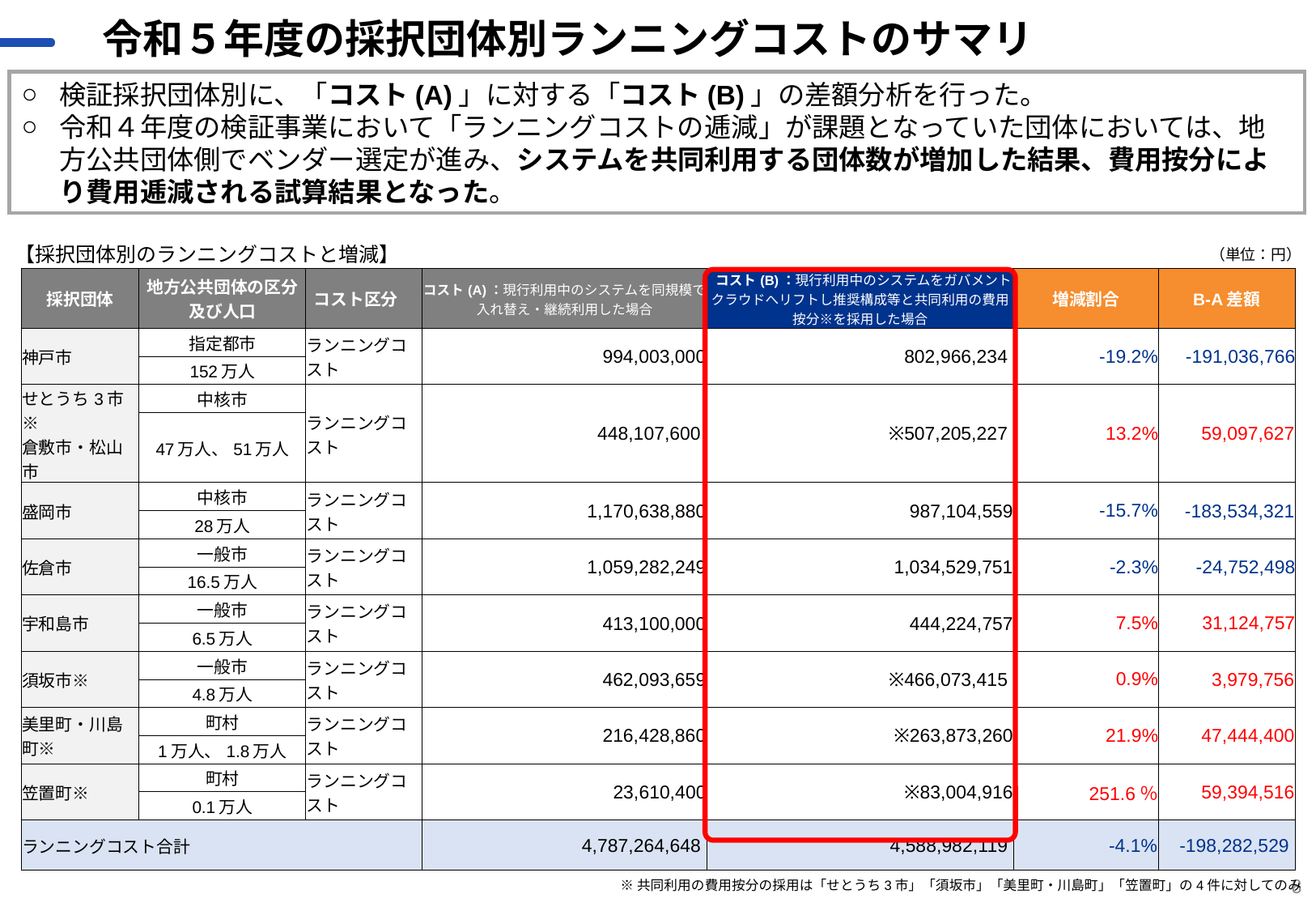

# 令和５年度の採択団体別ランニングコストのサマリ
検証採択団体別に、「コスト(A)」に対する「コスト(B)」の差額分析を行った。
令和４年度の検証事業において「ランニングコストの逓減」が課題となっていた団体においては、地方公共団体側でベンダー選定が進み、システムを共同利用する団体数が増加した結果、費用按分により費用逓減される試算結果となった。
【採択団体別のランニングコストと増減】
（単位：円）
| 採択団体 | 地方公共団体の区分及び人口 | コスト区分 | コスト(A)：現行利用中のシステムを同規模で入れ替え・継続利用した場合 | コスト(B)：現行利用中のシステムをガバメントクラウドへリフトし推奨構成等と共同利用の費用按分※を採用した場合 | 増減割合 | B-A差額 |
| --- | --- | --- | --- | --- | --- | --- |
| 神戸市 | 指定都市 | ランニングコスト | 994,003,000 | 802,966,234 | -19.2% | -191,036,766 |
|  | 152万人 | ランニングコスト | 886,603,000 | 802,966,234 | -9.4% | -83,636,766 |
| せとうち3市※ 倉敷市・松山市 | 中核市 | ランニングコスト | 448,107,600 | ※507,205,227 | 13.2% | 59,097,627 |
|  | 47万人、51万人 | ランニングコスト | 448,107,600 | ※507,205,227 | 13.2% | 59,097,627 |
| 盛岡市 | 中核市 | ランニングコスト | 1,170,638,880 | 987,104,559 | -15.7% | -183,534,321 |
|  | 28万人 | ランニングコスト | 1,170,638,880 | 987,104,559 | -15.7% | -183,534,321 |
| 佐倉市 | 一般市 | ランニングコスト | 1,059,282,249 | 1,034,529,751 | -2.3% | -24,752,498 |
|  | 16.5万人 | ランニングコスト | 1,170,638,880 | 987,104,559 | -4.0% | -42,360,498 |
| 宇和島市 | 一般市 | ランニングコスト | 413,100,000 | 444,224,757 | 7.5% | 31,124,757 |
|  | 6.5万人 | ランニングコスト | 413,100,000 | 444,224,757 | 7.5% | 31,124,757 |
| 須坂市※ | 一般市 | ランニングコスト | 462,093,659 | ※466,073,415 | 0.9% | 3,979,756 |
|  | 4.8万人 | ランニングコスト | 462,093,659 | ※466,073,415 | 0.9% | 3,979,756 |
| 美里町・川島町※ | 町村 | ランニングコスト | 216,428,860 | ※263,873,260 | 21.9% | 47,444,400 |
|  | 1万人、1.8万人 | ランニングコスト | 462,093,659 | ※466,073,415 | 0.9% | 3,979,756 |
| 笠置町※ | 町村 | ランニングコスト | 23,610,400 | ※83,004,916 | 251.6％ | 59,394,516 |
| 笠置町※ | 0.1万人 | ランニングコスト | 462,093,659 | ※466,073,415 | 0.9% | 3,979,756 |
| ランニングコスト合計 |  |  | 4,787,264,648 | 4,588,982,119 | -4.1% | -198,282,529 |

8
※共同利用の費用按分の採用は「せとうち3市」「須坂市」「美里町・川島町」「笠置町」の4件に対してのみ